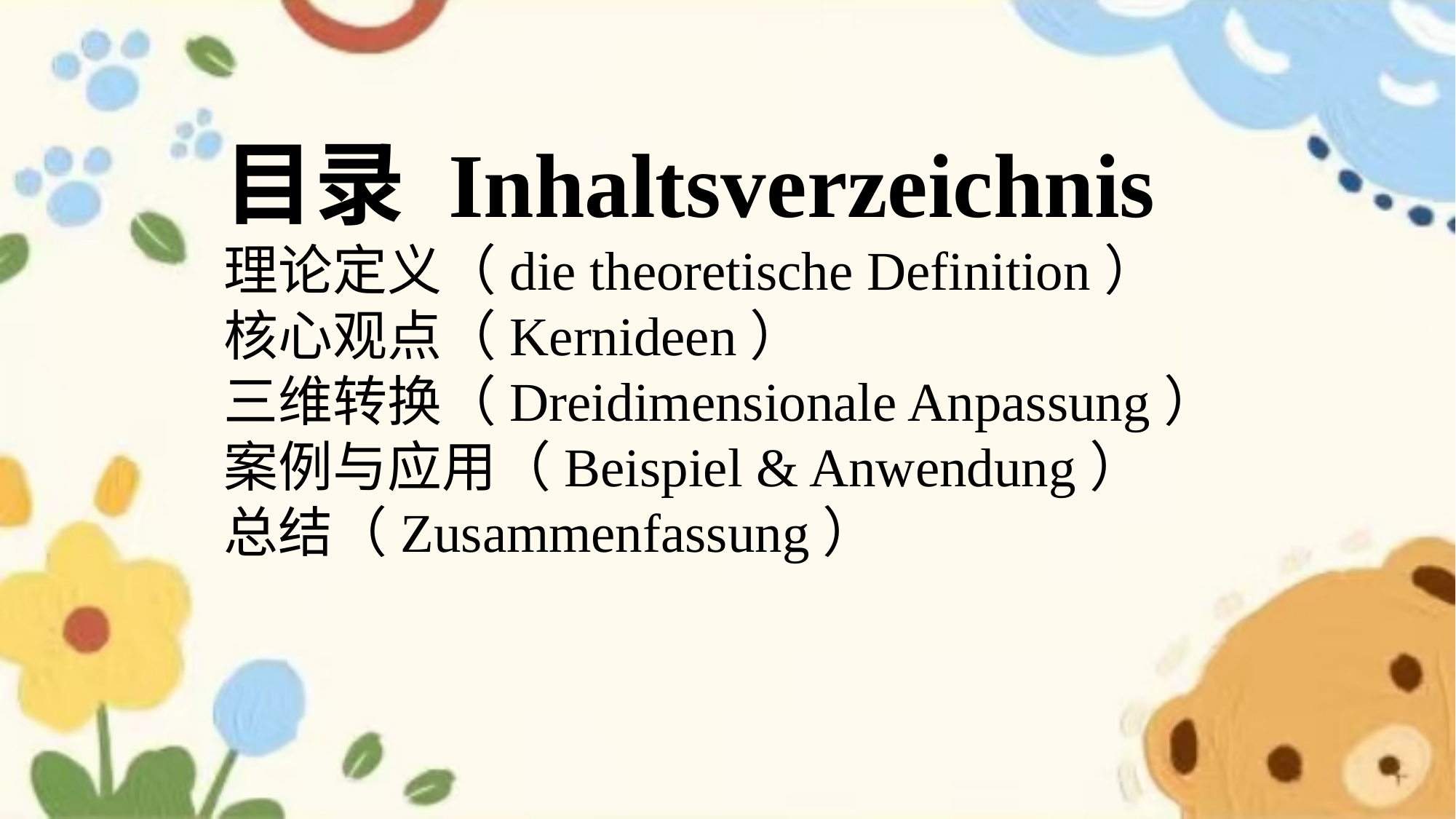

目录 Inhaltsverzeichnis
理论定义（die theoretische Definition）
核心观点（Kernideen）
三维转换（Dreidimensionale Anpassung）
案例与应用（Beispiel & Anwendung）
总结（Zusammenfassung）